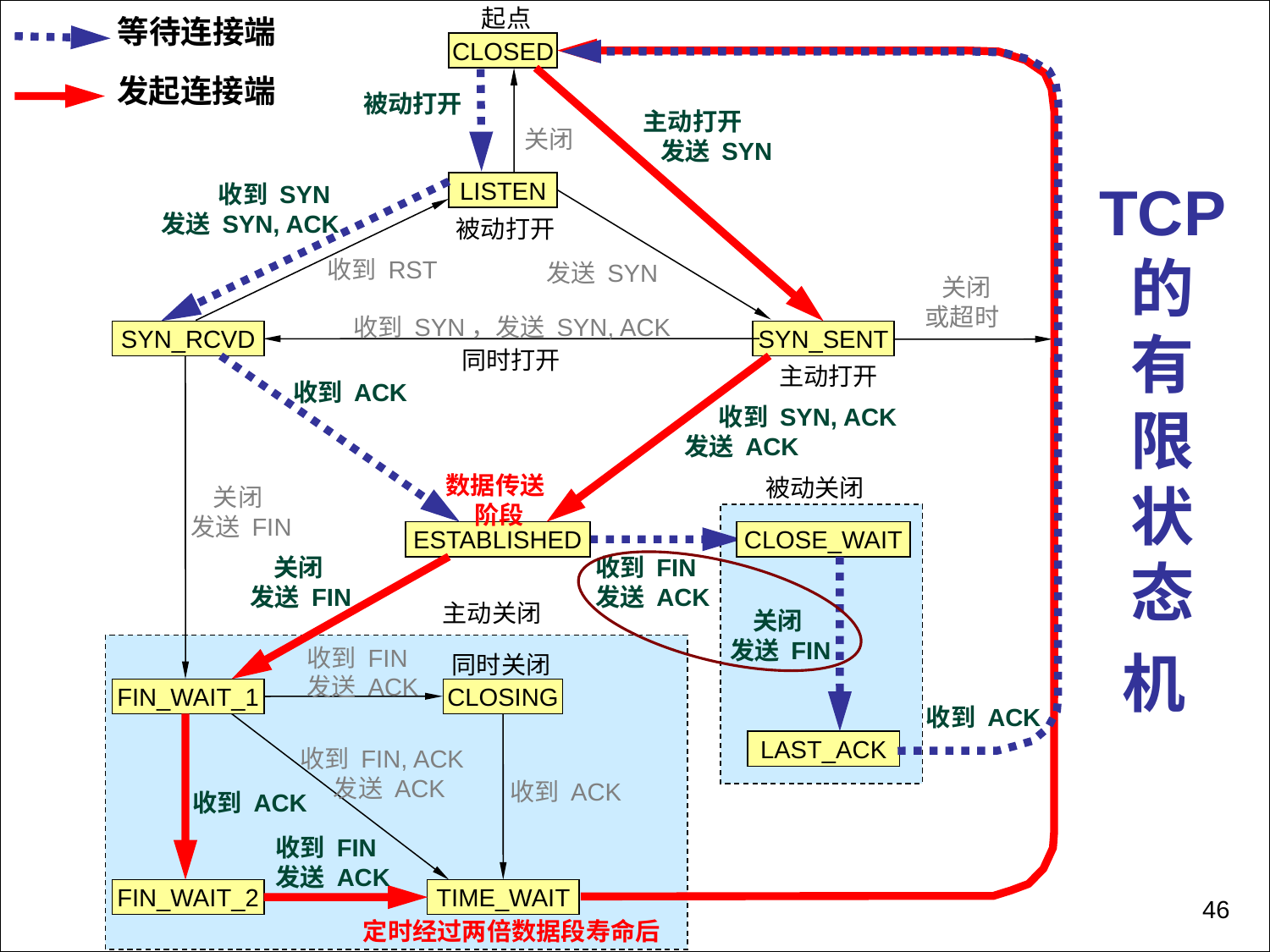

起点
等待连接端
CLOSED

发起连接端

关闭

收到 RST
发送 SYN
  关闭
或超时
收到 SYN，发送 SYN, ACK
同时打开

   关闭
发送 FIN

收到 FIN
发送 ACK

收到 FIN, ACK
     发送 ACK
收到 ACK

被动打开

主动打开
  发送 SYN
# TCP 的 有 限 状 态 机
         收到 SYN
发送 SYN, ACK
LISTEN

被动打开
SYN_RCVD
SYN_SENT
主动打开

收到 ACK
     收到 SYN, ACK
发送 ACK

数据传送
    阶段
被动关闭

ESTABLISHED
CLOSE_WAIT
   关闭
发送 FIN
收到 FIN
发送 ACK

主动关闭
   关闭
发送 FIN

同时关闭
FIN_WAIT_1
CLOSING
收到 ACK

LAST_ACK
收到 ACK
收到 FIN
发送 ACK
46
FIN_WAIT_2
TIME_WAIT

定时经过两倍数据段寿命后